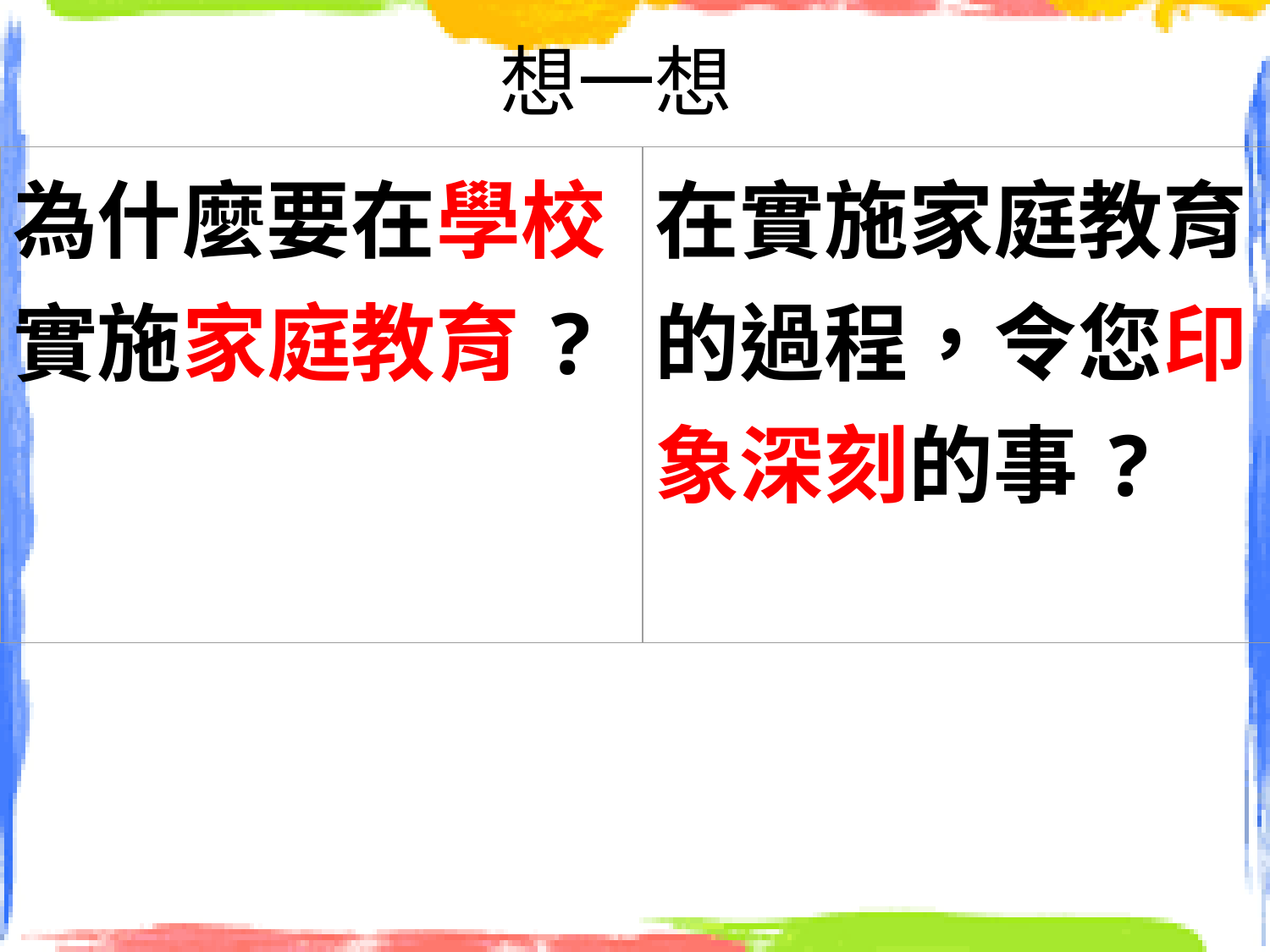

# 想一想
| 為什麼要在學校實施家庭教育? | 在實施家庭教育的過程，令您印象深刻的事? |
| --- | --- |